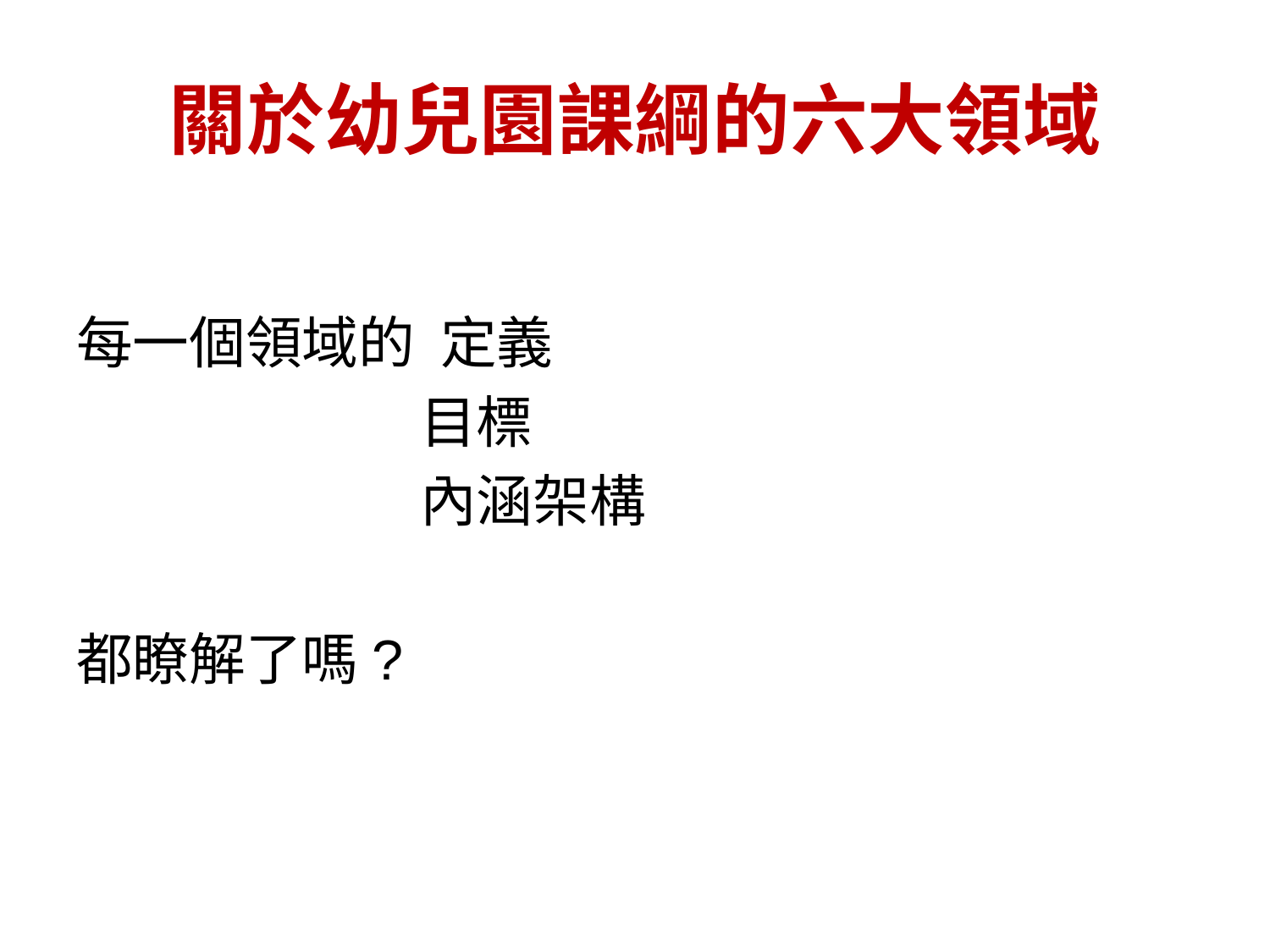

# 關於幼兒園課綱的六大領域

每一個領域的  定義
                          目標
                          內涵架構

都瞭解了嗎?